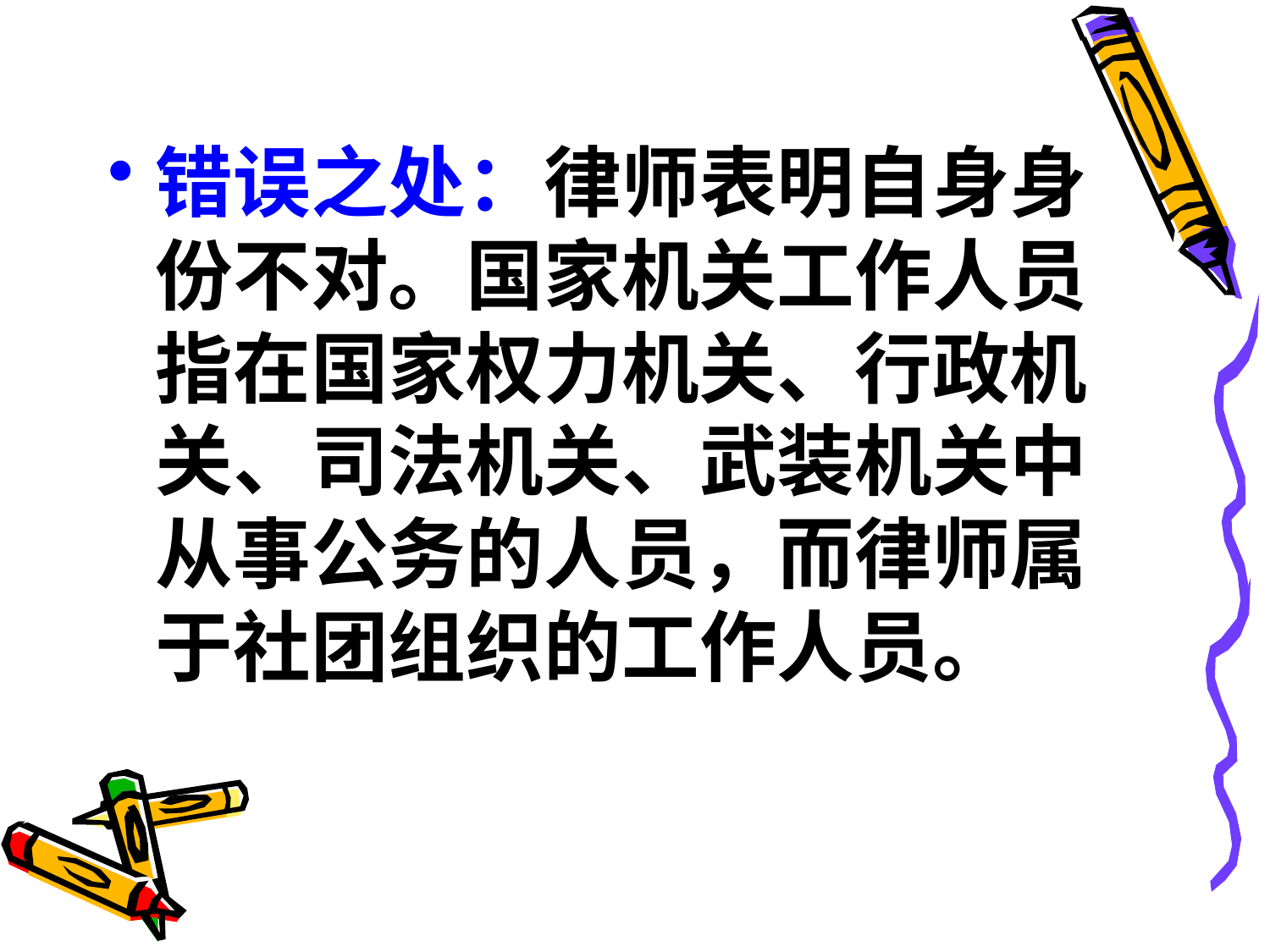

错误之处：律师表明自身身份不对。国家机关工作人员指在国家权力机关、行政机关、司法机关、武装机关中从事公务的人员，而律师属于社团组织的工作人员。